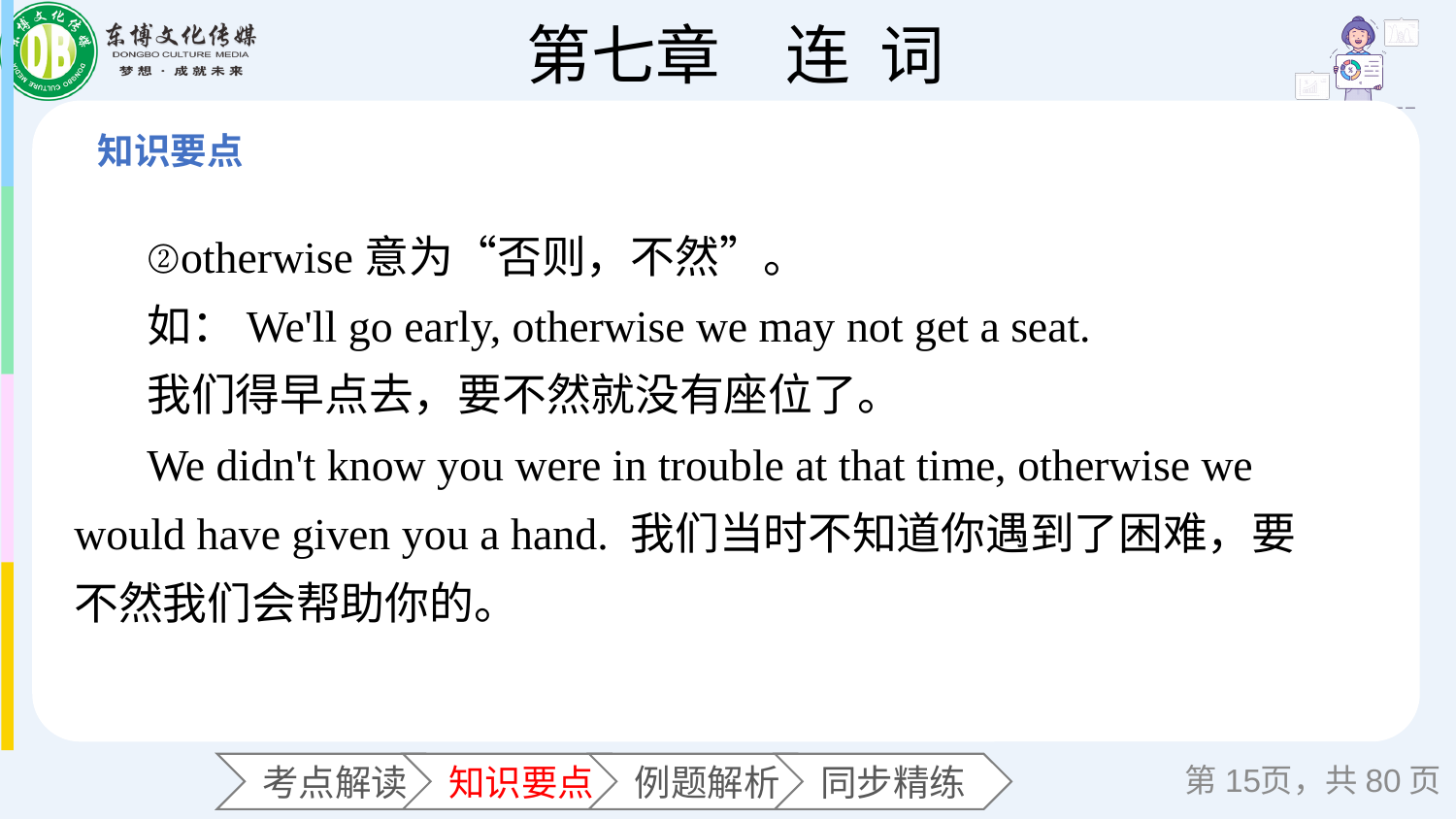

②otherwise意为“否则，不然”。
如：We'll go early, otherwise we may not get a seat.
我们得早点去，要不然就没有座位了。
We didn't know you were in trouble at that time, otherwise we would have given you a hand. 我们当时不知道你遇到了困难，要不然我们会帮助你的。
第15页，共80页